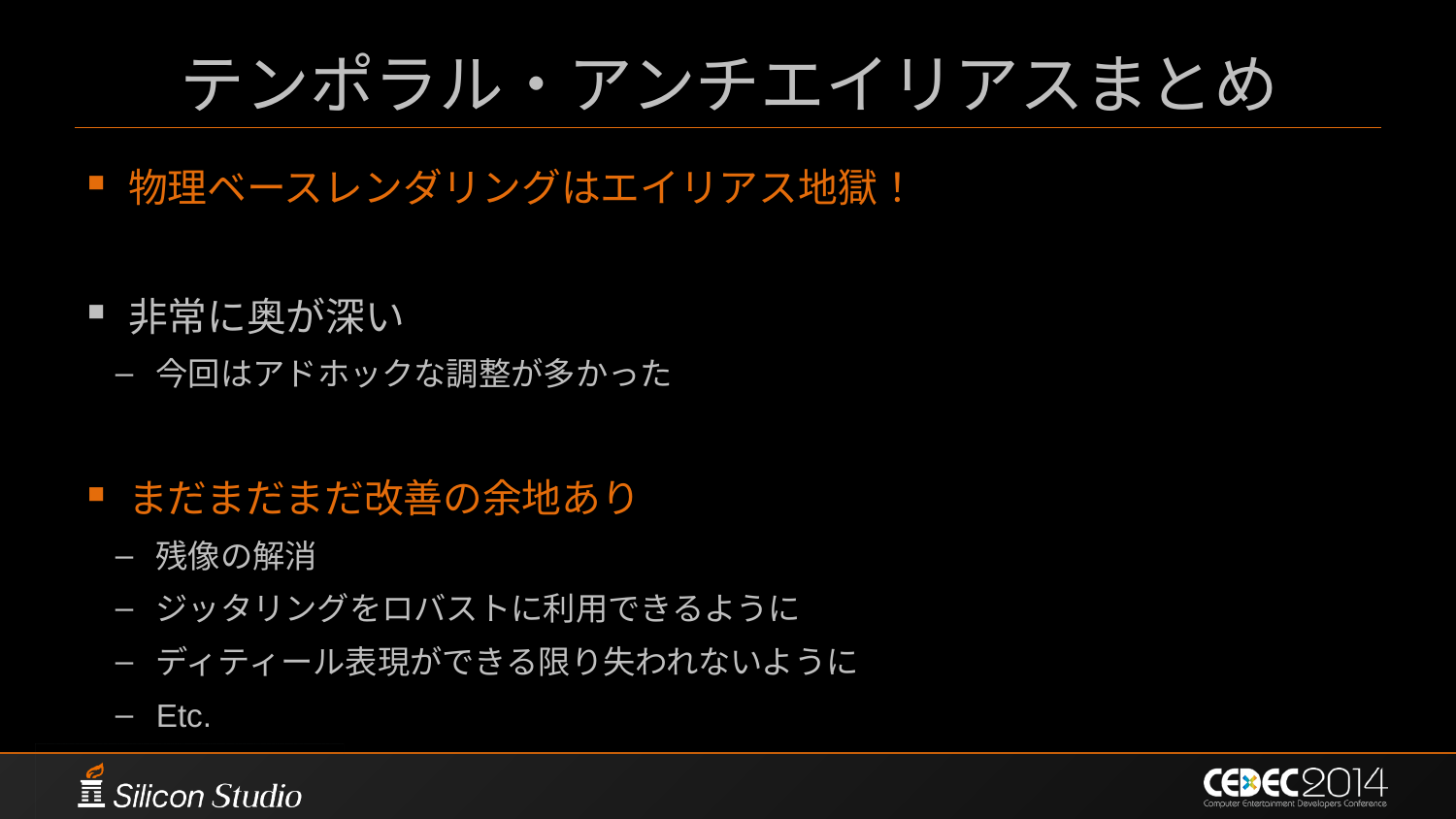

# テンポラル・アンチエイリアスまとめ
物理ベースレンダリングはエイリアス地獄！

非常に奥が深い
今回はアドホックな調整が多かった

まだまだまだ改善の余地あり
残像の解消
ジッタリングをロバストに利用できるように
ディティール表現ができる限り失われないように
Etc.